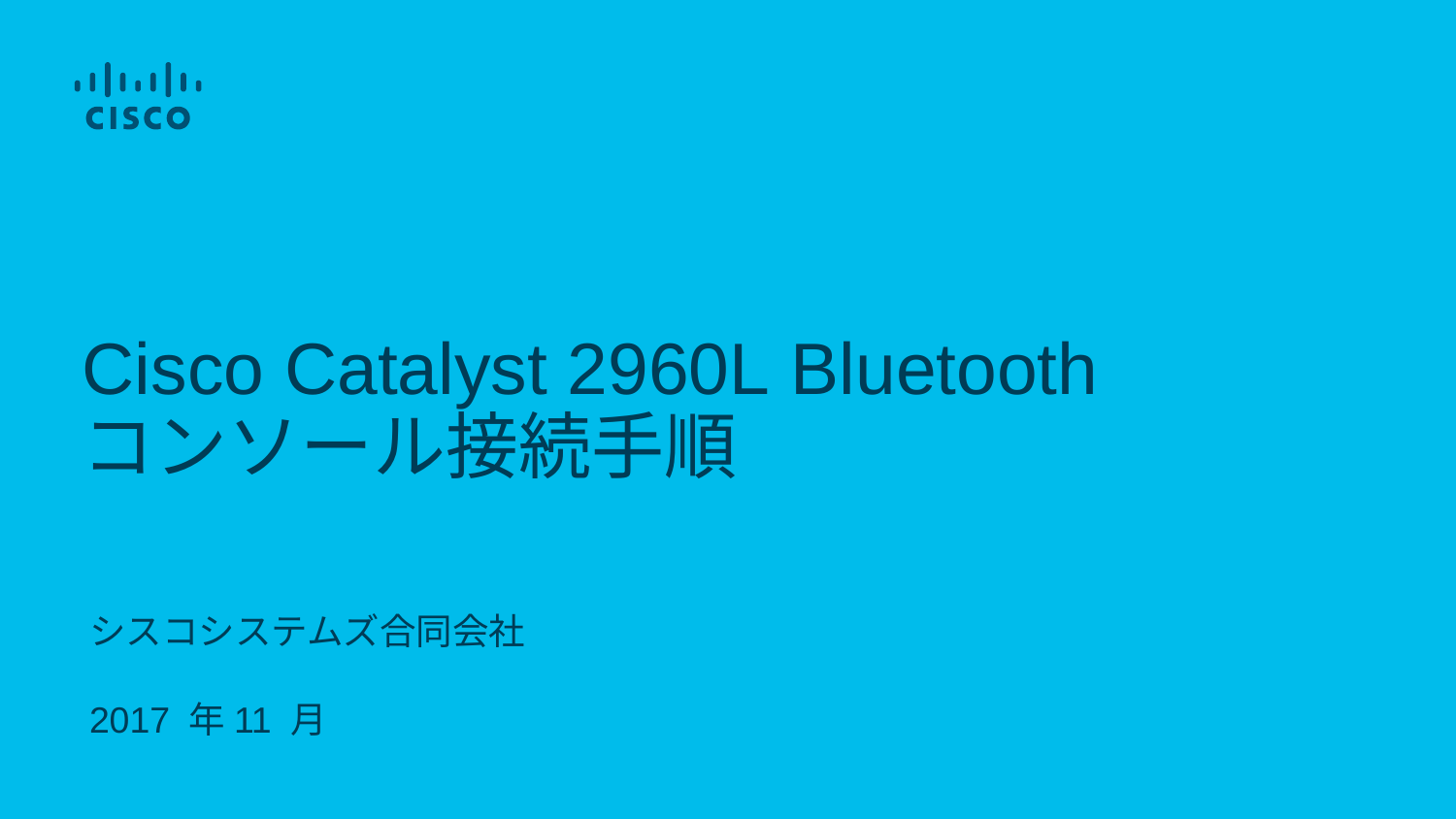

# Cisco Catalyst 2960L Bluetooth コンソール接続手順

シスコシステムズ合同会社

2017 年11 月